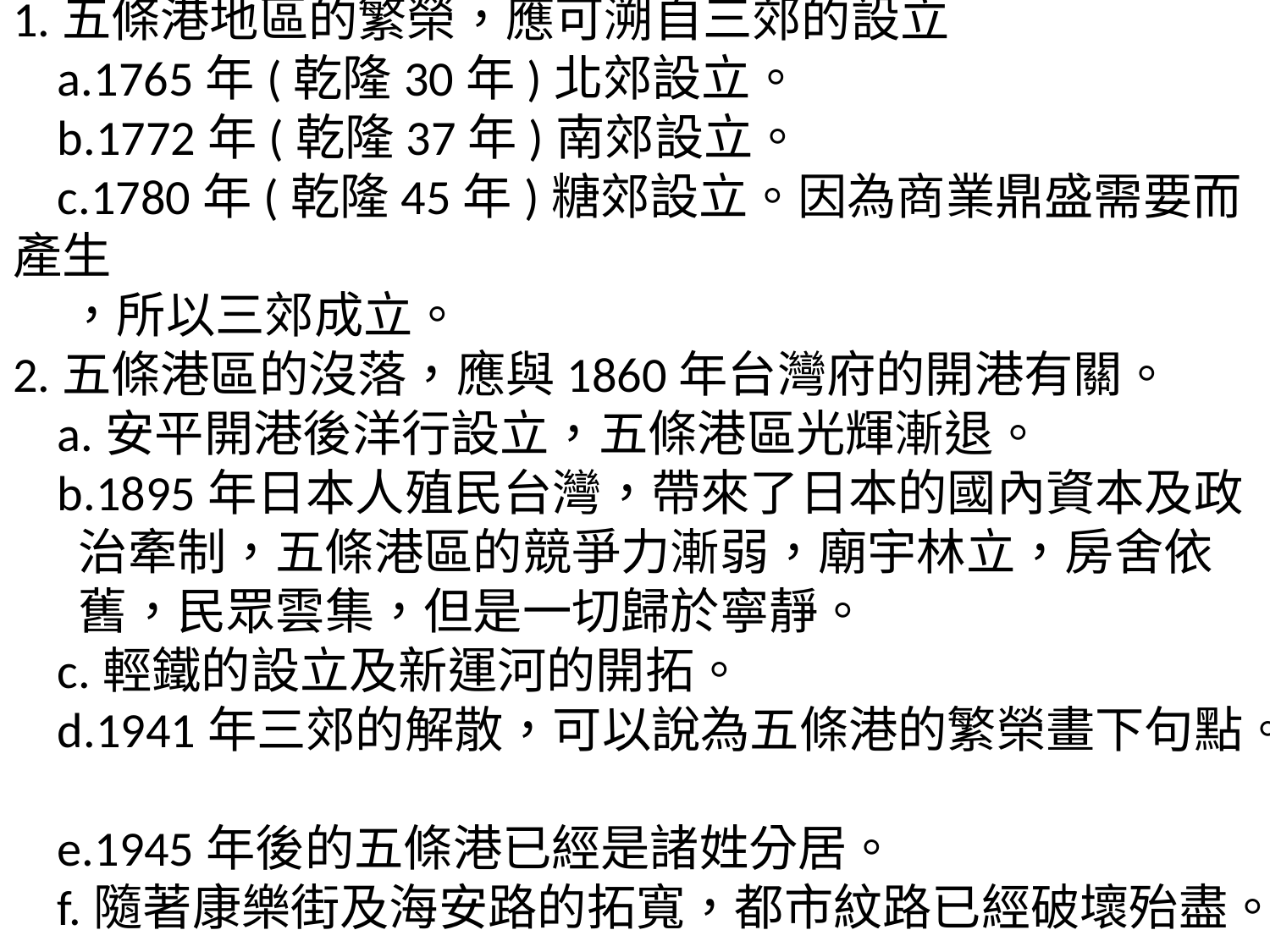

# 四、	五條港地區的崛起與沒落 1.五條港地區的繁榮，應可溯自三郊的設立 a.1765年(乾隆30年)北郊設立。 b.1772年(乾隆37年)南郊設立。 c.1780年(乾隆45年)糖郊設立。因為商業鼎盛需要而產生 ，所以三郊成立。 2.五條港區的沒落，應與1860年台灣府的開港有關。 a.安平開港後洋行設立，五條港區光輝漸退。 b.1895年日本人殖民台灣，帶來了日本的國內資本及政 治牽制，五條港區的競爭力漸弱，廟宇林立，房舍依 舊，民眾雲集，但是一切歸於寧靜。 c.輕鐵的設立及新運河的開拓。 d.1941年三郊的解散，可以說為五條港的繁榮畫下句點。 e.1945年後的五條港已經是諸姓分居。 f.隨著康樂街及海安路的拓寬，都市紋路已經破壞殆盡。